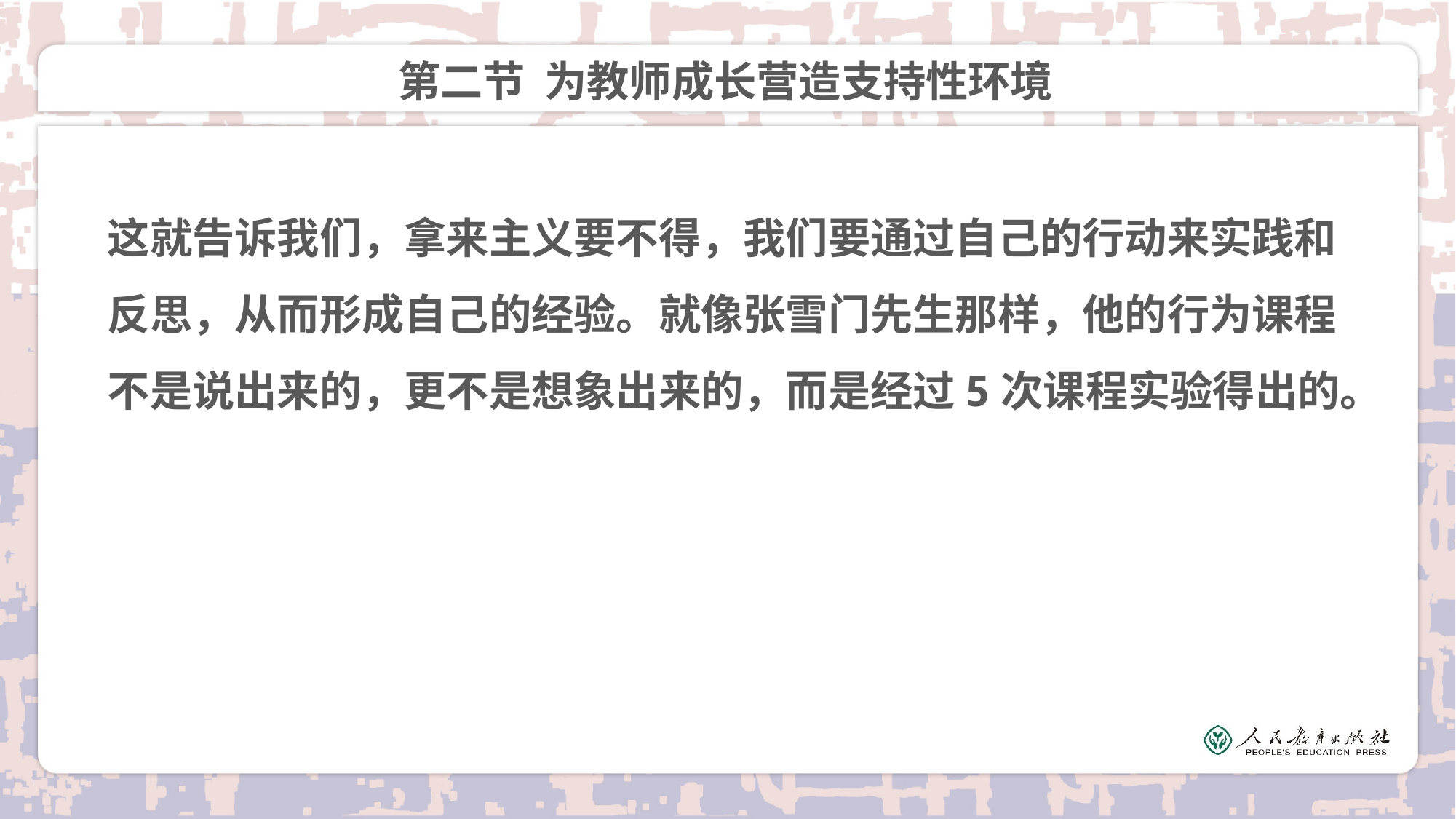

# 第二节  为教师成长营造支持性环境
这就告诉我们，拿来主义要不得，我们要通过自己的行动来实践和反思，从而形成自己的经验。就像张雪门先生那样，他的行为课程不是说出来的，更不是想象出来的，而是经过5次课程实验得出的。